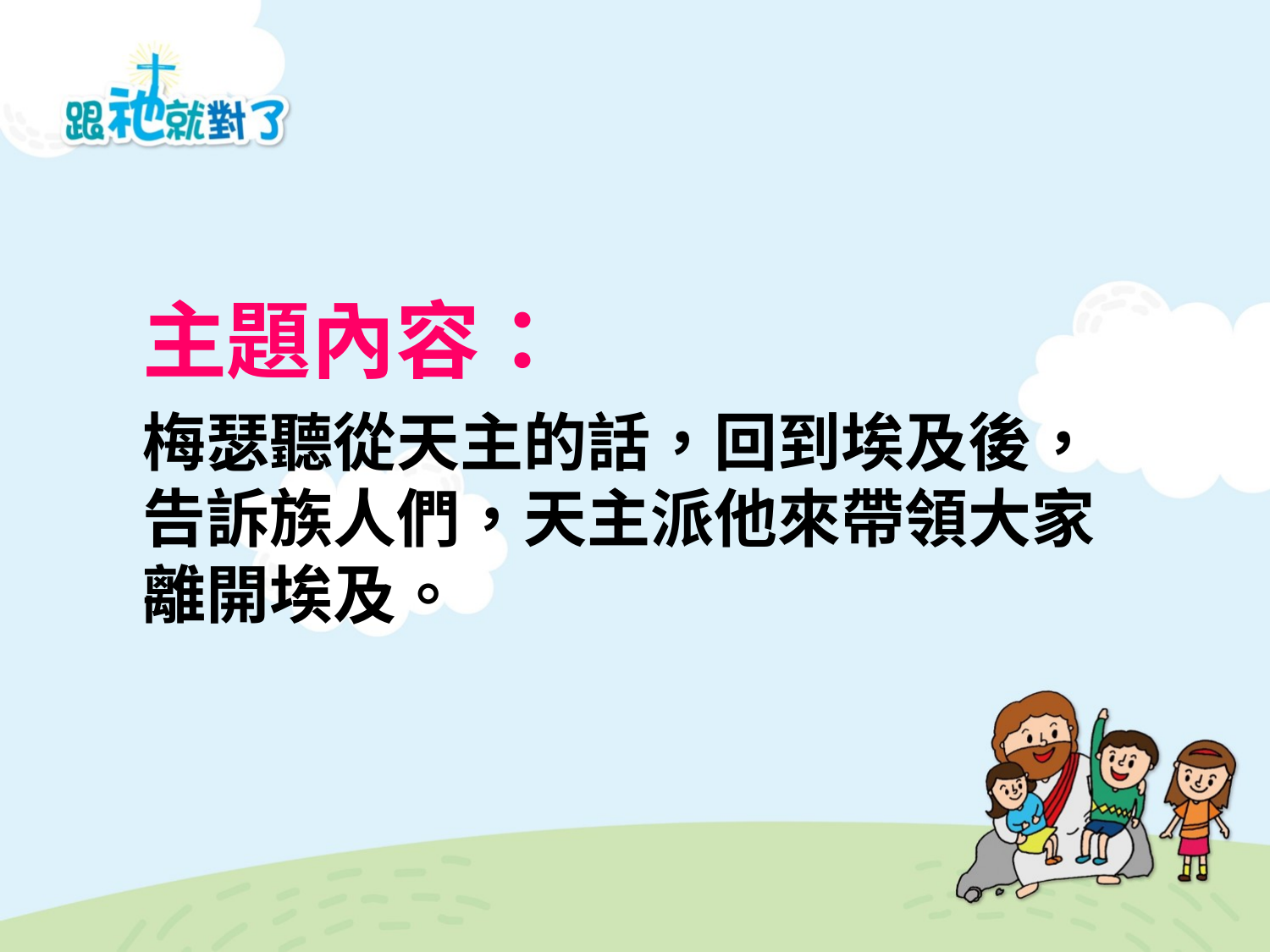

主題內容：
梅瑟聽從天主的話，回到埃及後，告訴族人們，天主派他來帶領大家離開埃及。